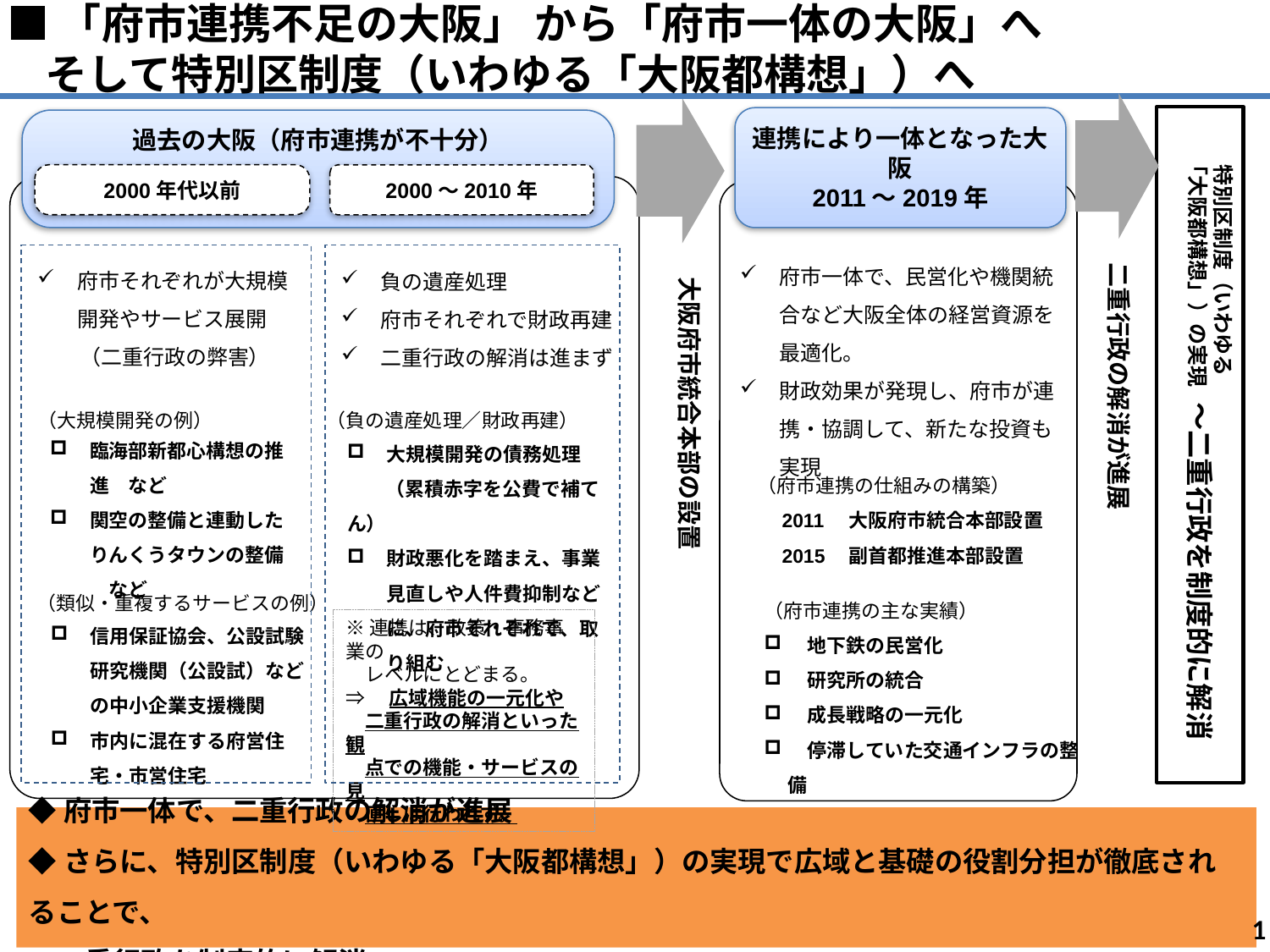

■「府市連携不足の大阪」 から「府市一体の大阪」へ
   そして特別区制度（いわゆる「大阪都構想」）へ

　　　　　　　　　～二重行政を制度的に解消
連携により一体となった大阪
2011～2019年
過去の大阪（府市連携が不十分）

特別区制度（いわゆる
「大阪都構想」）の実現
2000年代以前
2000～2010年

府市一体で、民営化や機関統合など大阪全体の経営資源を最適化。
財政効果が発現し、府市が連携・協調して、新たな投資も実現
府市それぞれが大規模開発やサービス展開
　　（二重行政の弊害）
二重行政の解消が進展
負の遺産処理
府市それぞれで財政再建
二重行政の解消は進まず
大阪府市統合本部の設置
（負の遺産処理／財政再建）
（大規模開発の例）
臨海部新都心構想の推進　など
関空の整備と連動したりんくうタウンの整備　など
大規模開発の債務処理
　　（累積赤字を公費で補てん）
財政悪化を踏まえ、事業見直しや人件費抑制などに、府市それぞれで、取り組む
（府市連携の仕組みの構築）
　2011　大阪府市統合本部設置
　2015　副首都推進本部設置
（類似・重複するサービスの例）
（府市連携の主な実績）
　地下鉄の民営化
　研究所の統合
　成長戦略の一元化
　停滞していた交通インフラの整備
信用保証協会、公設試験研究機関（公設試）などの中小企業支援機関
市内に混在する府営住宅・市営住宅
※連携は、政策・事務事業の
　レベルにとどまる。
⇒　広域機能の一元化や
　二重行政の解消といった観
　点での機能・サービスの見
　直しは行われず。
◆府市一体で、二重行政の解消が進展
◆さらに、特別区制度（いわゆる「大阪都構想」）の実現で広域と基礎の役割分担が徹底されることで、
　二重行政を制度的に解消
1